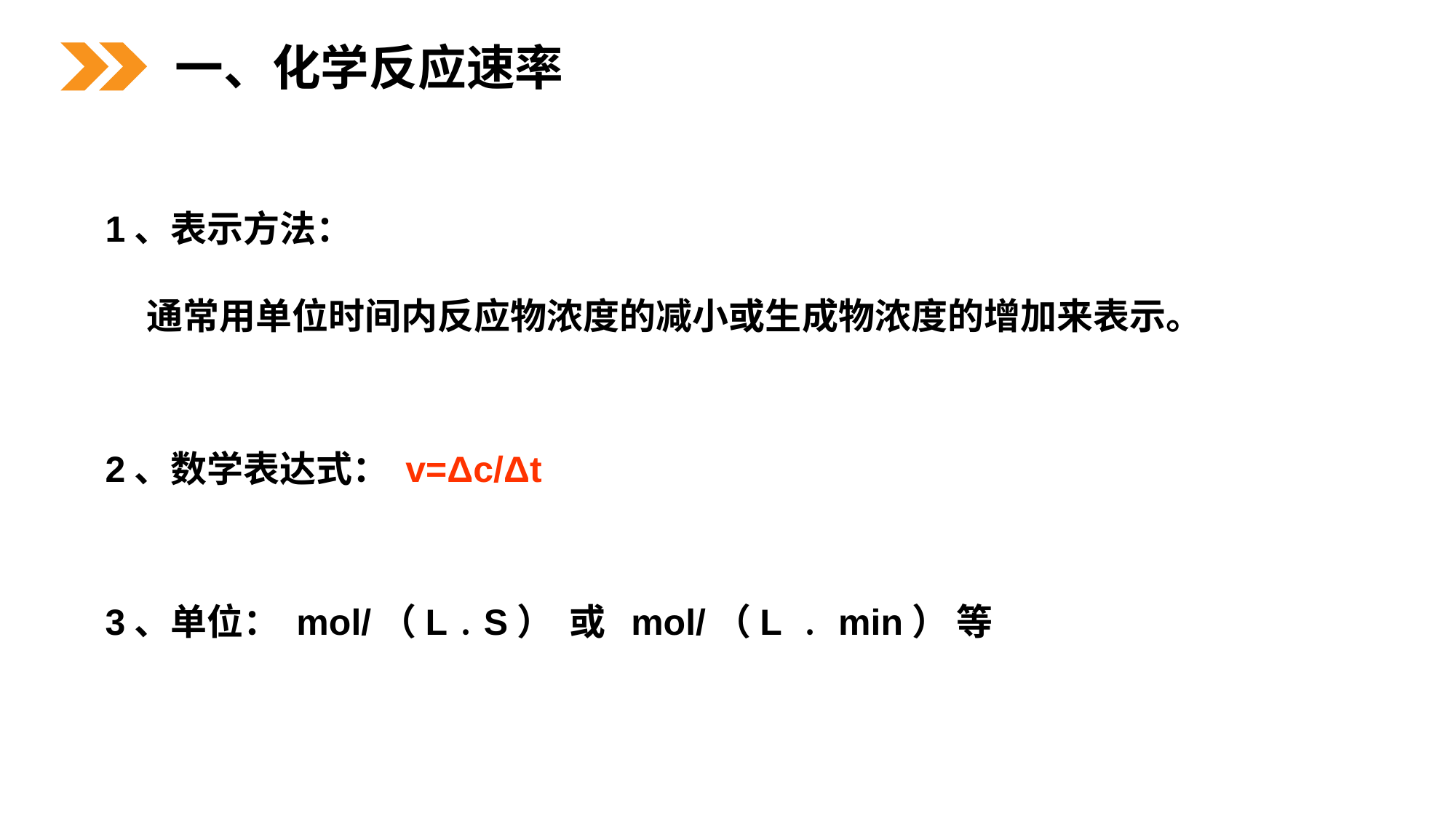

一、化学反应速率
1、表示方法：
    通常用单位时间内反应物浓度的减小或生成物浓度的增加来表示。
2、数学表达式： v=Δc/Δt
3、单位： mol/（L﹒S）  或  mol/（L ﹒ min） 等